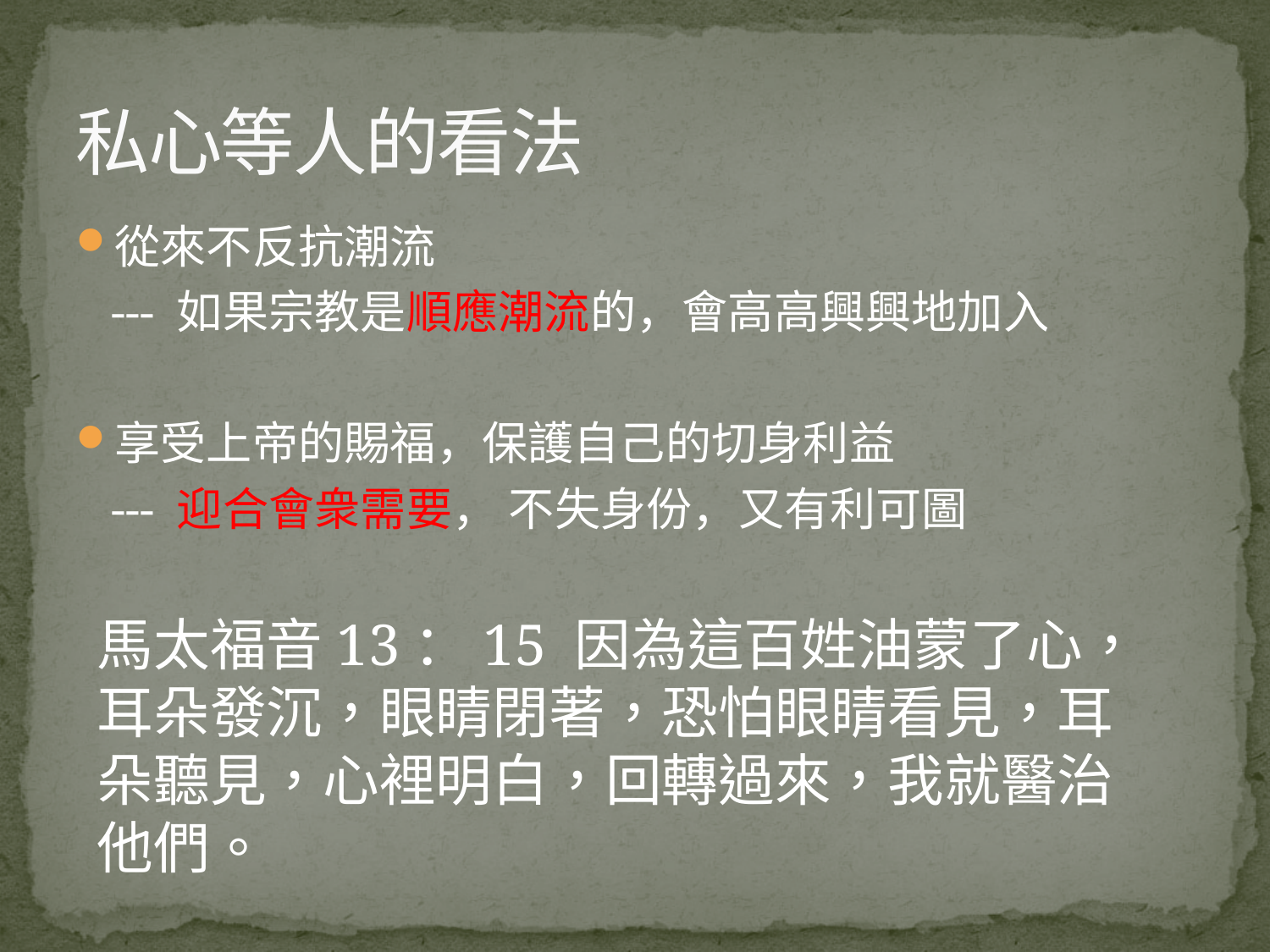

# 私心等人的看法
從來不反抗潮流
   --- 如果宗教是順應潮流的，會高高興興地加入

享受上帝的賜福，保護自己的切身利益
   --- 迎合會衆需要， 不失身份，又有利可圖

馬太福音13：15 因為這百姓油蒙了心，耳朵發沉，眼睛閉著，恐怕眼睛看見，耳朵聽見，心裡明白，回轉過來，我就醫治他們。